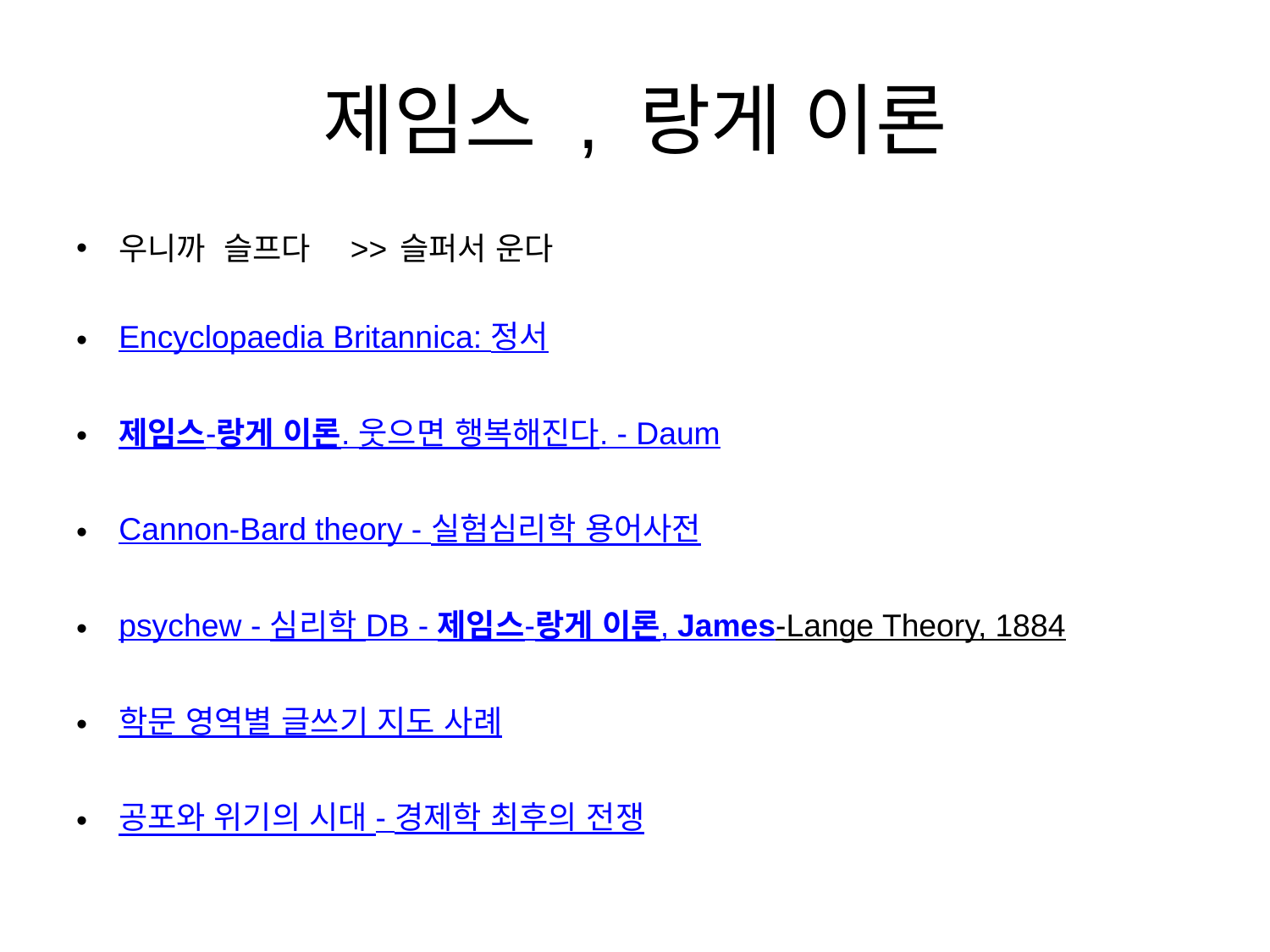

# 제임스 , 랑게 이론
우니까  슬프다    >> 슬퍼서 운다

Encyclopaedia Britannica: 정서

제임스-랑게 이론. 웃으면 행복해진다. - Daum

Cannon-Bard theory - 실험심리학 용어사전

psychew - 심리학 DB - 제임스-랑게 이론, James-Lange Theory, 1884

학문 영역별 글쓰기 지도 사례

﻿﻿공포와 위기의 시대 - 경제학 최후의 전쟁